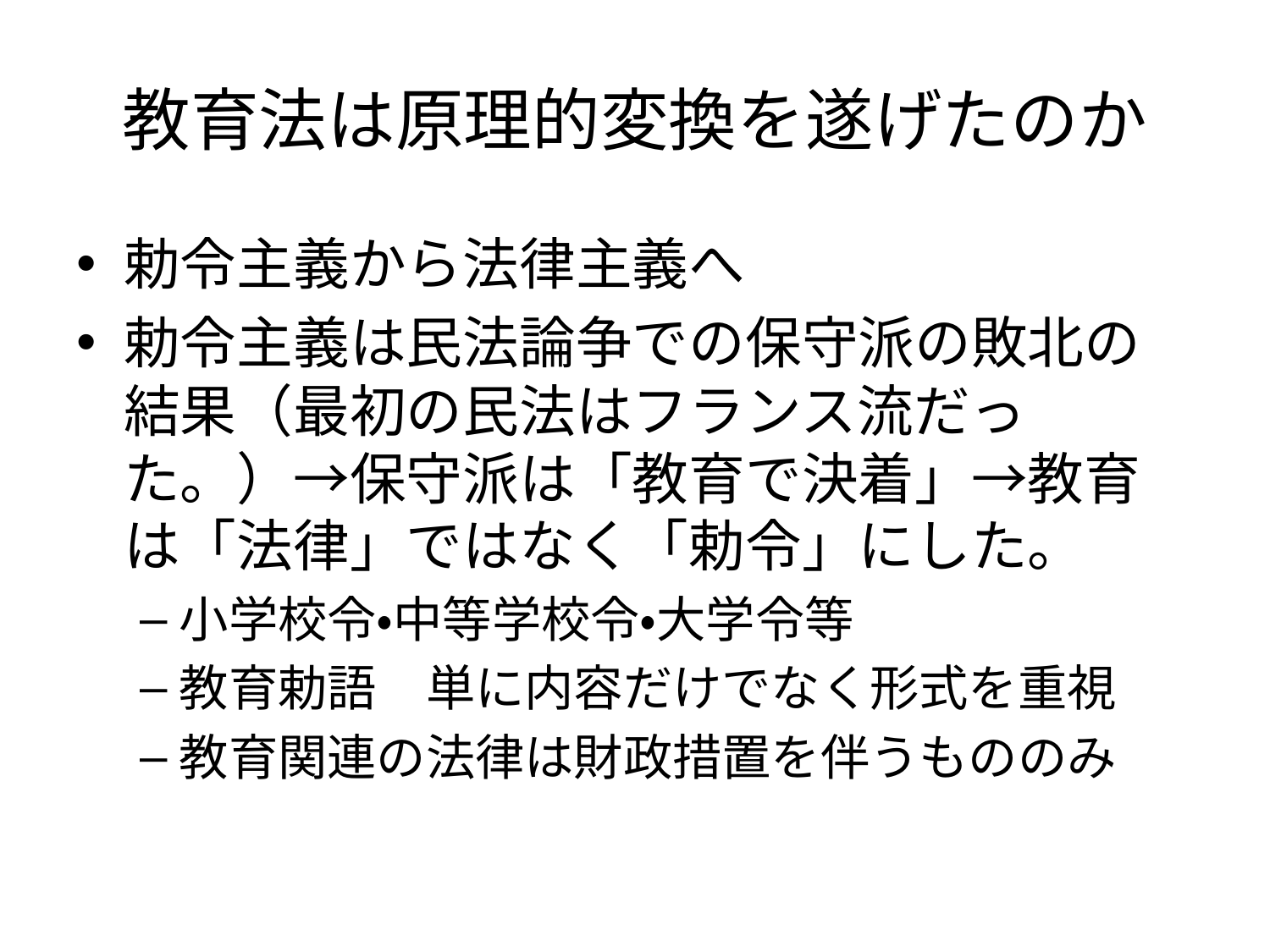

# 教育法は原理的変換を遂げたのか
勅令主義から法律主義へ
勅令主義は民法論争での保守派の敗北の結果（最初の民法はフランス流だった。）→保守派は「教育で決着」→教育は「法律」ではなく「勅令」にした。
小学校令・中等学校令・大学令等
教育勅語　単に内容だけでなく形式を重視
教育関連の法律は財政措置を伴うもののみ